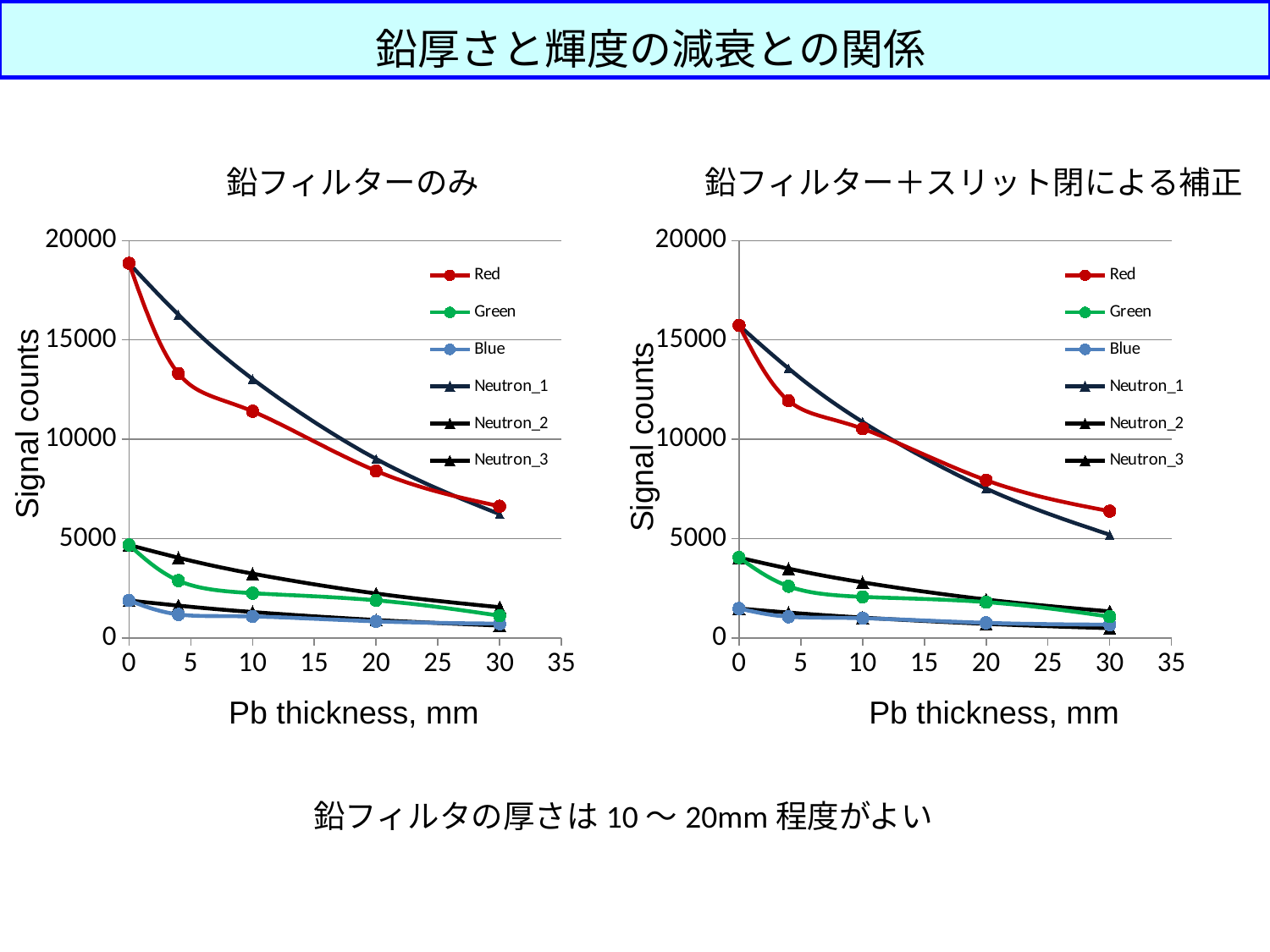

鉛厚さと輝度の減衰との関係
鉛フィルターのみ
鉛フィルター＋スリット閉による補正

### Chart

| Category | Red | Green | Blue | Neutron_1 | Neutron_2 | Neutron_3 |
|---|---|---|---|---|---|---|

### Chart

| Category | Red | Green | Blue | Neutron_1 | Neutron_2 | Neutron_3 |
|---|---|---|---|---|---|---|
Signal counts
Signal counts
Pb thickness, mm
Pb thickness, mm
鉛フィルタの厚さは10～20mm程度がよい